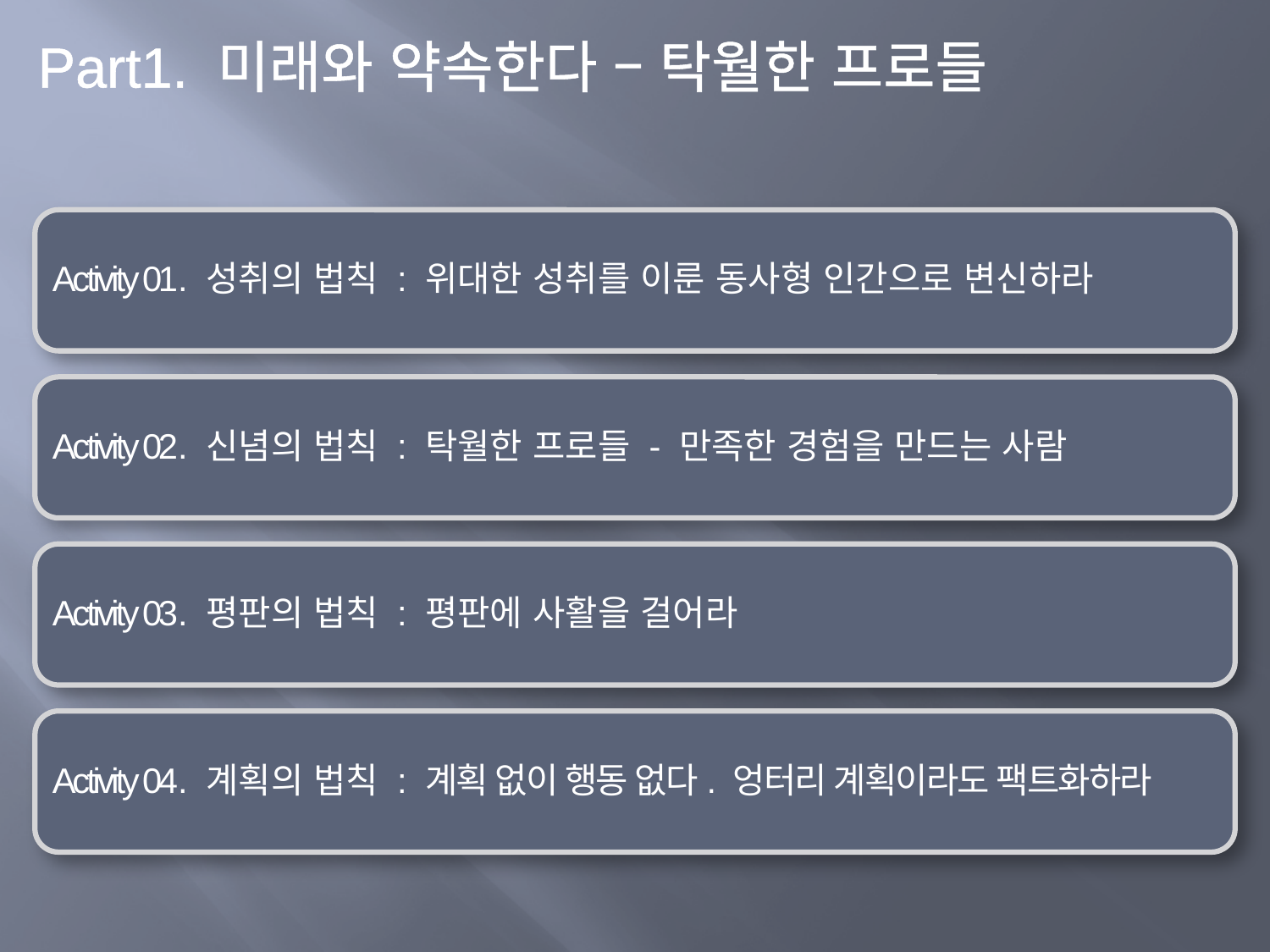

Part1. 미래와 약속한다 – 탁월한 프로들
Activity 01. 성취의 법칙 : 위대한 성취를 이룬 동사형 인간으로 변신하라
Activity 02. 신념의 법칙 : 탁월한 프로들 - 만족한 경험을 만드는 사람
Activity 03. 평판의 법칙 : 평판에 사활을 걸어라
Activity 04. 계획의 법칙 : 계획 없이 행동 없다. 엉터리 계획이라도 팩트화하라